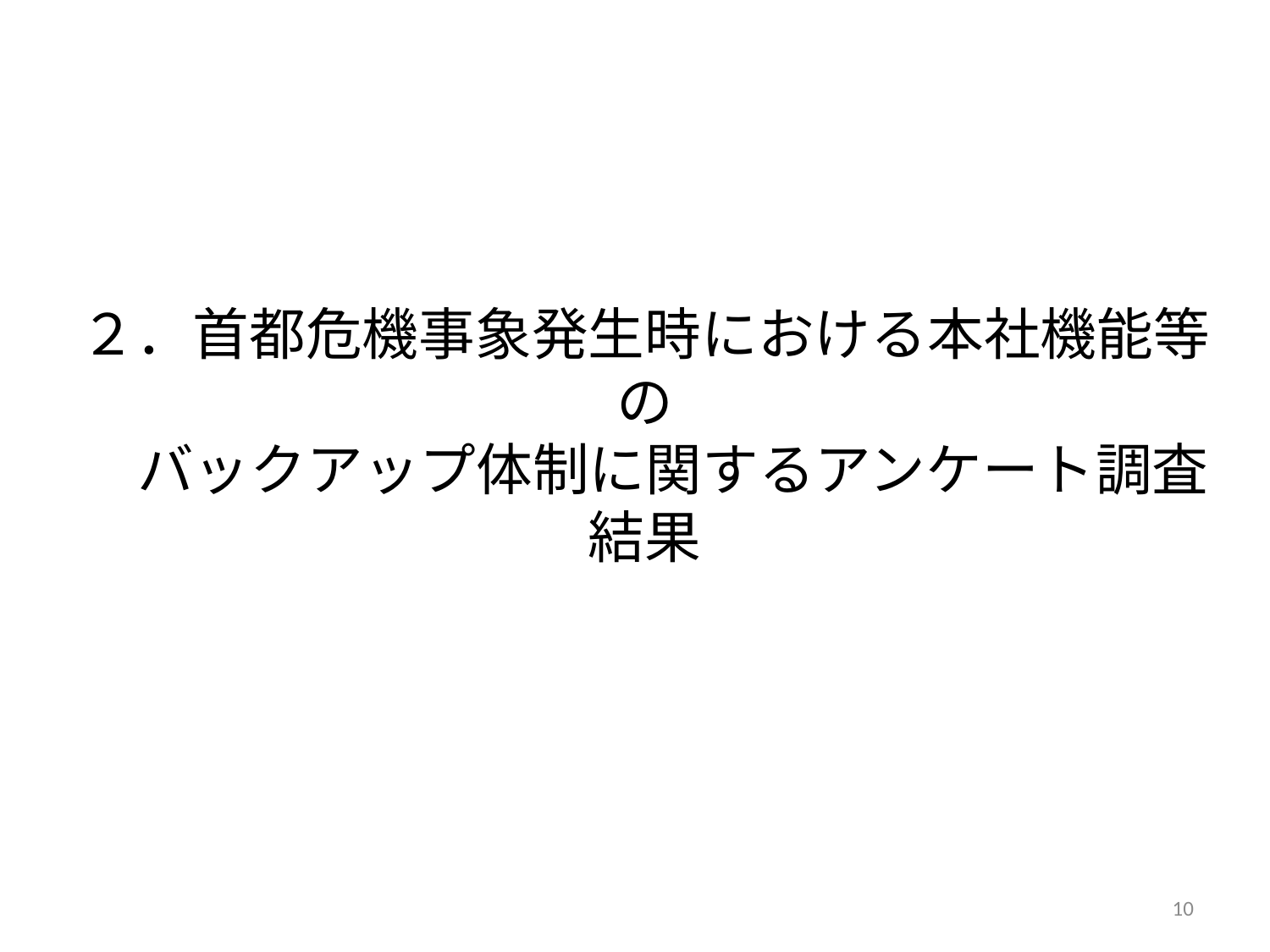

# ２．首都危機事象発生時における本社機能等の 　バックアップ体制に関するアンケート調査結果
10